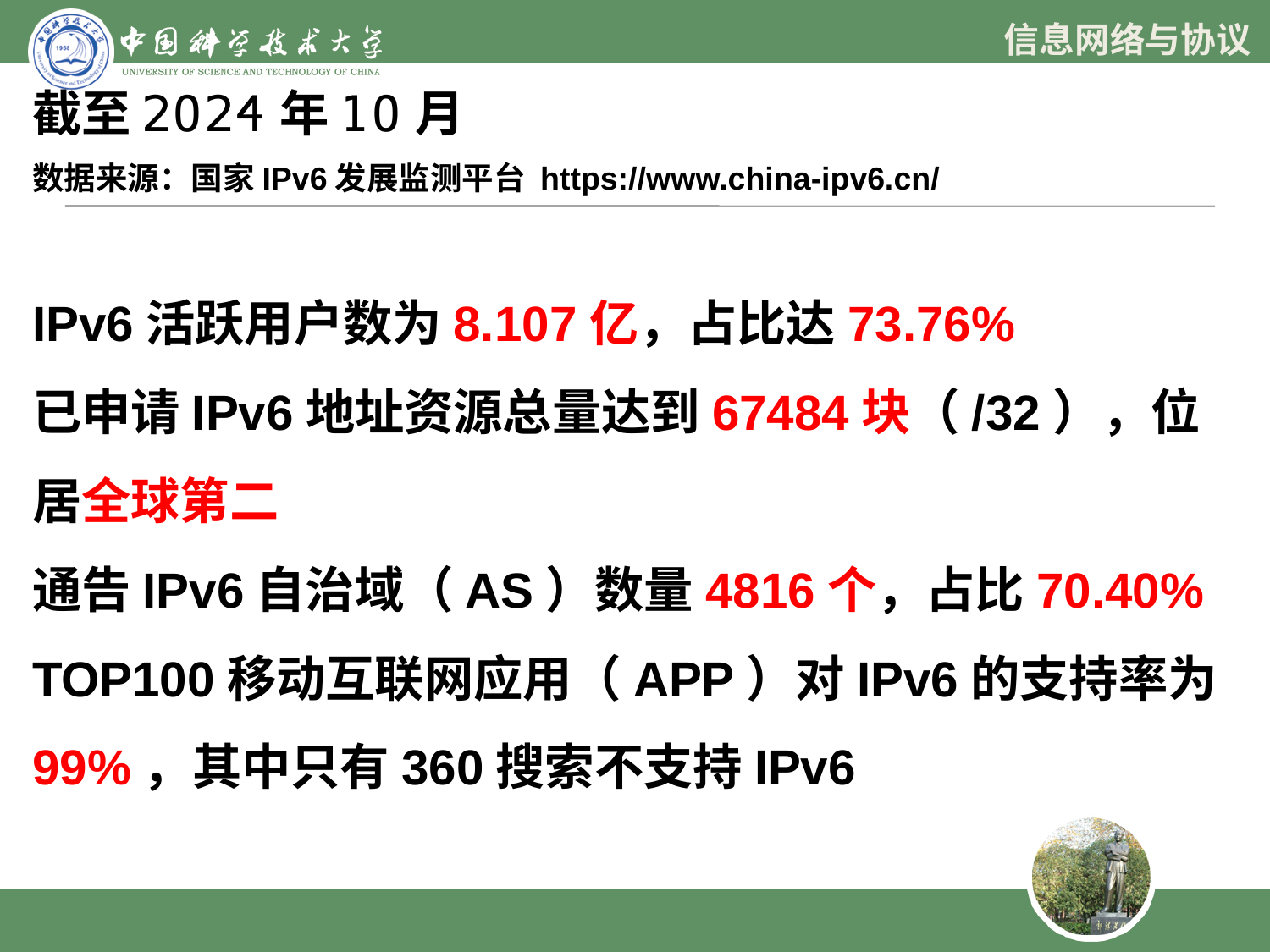

截至2024年10月
数据来源：国家IPv6发展监测平台 https://www.china-ipv6.cn/
IPv6活跃用户数为8.107亿，占比达73.76%
已申请IPv6地址资源总量达到67484块（/32），位居全球第二
通告IPv6自治域（AS）数量4816个，占比70.40%
TOP100移动互联网应用（APP）对IPv6的支持率为99%，其中只有360搜索不支持IPv6